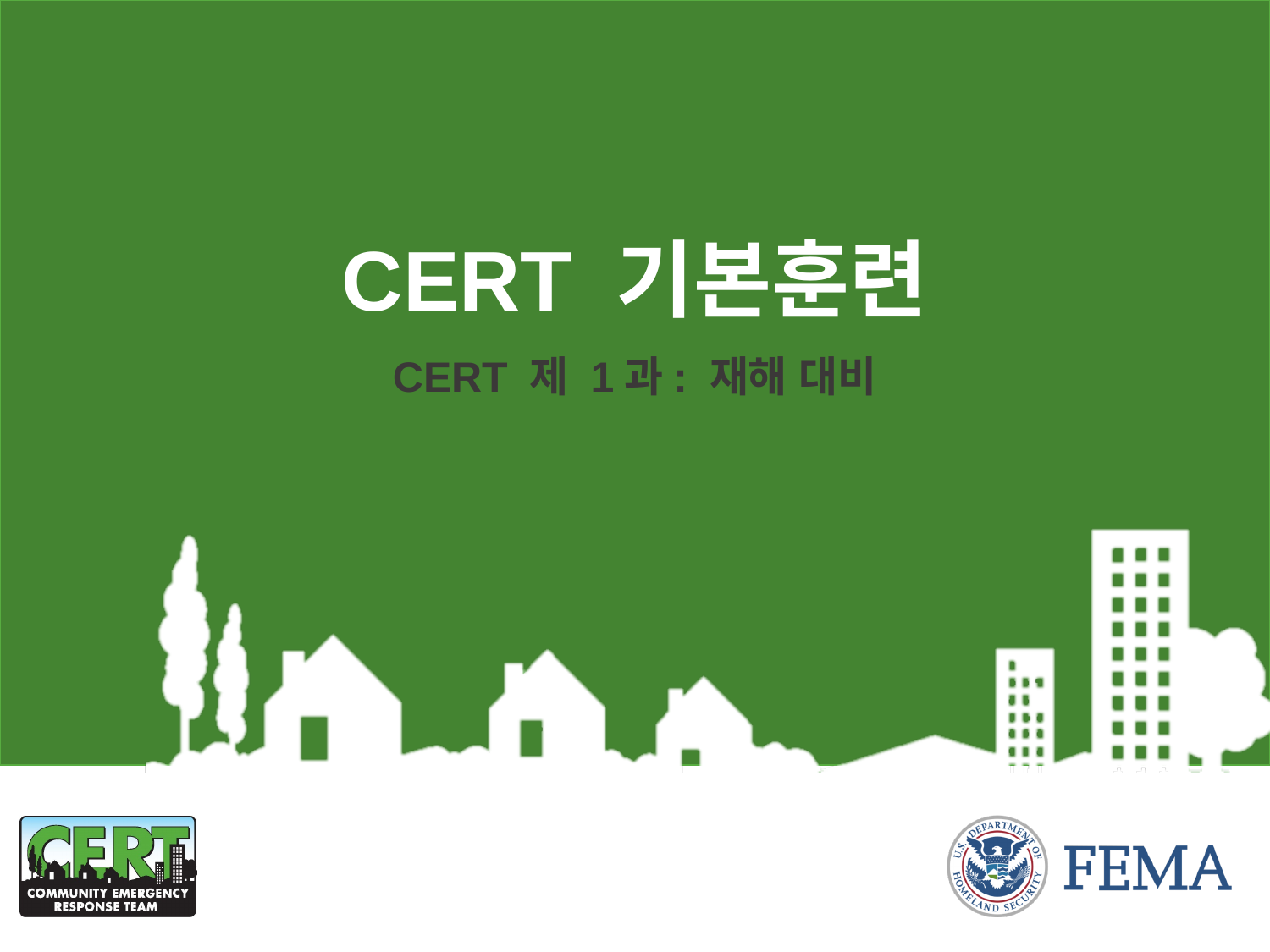

# CERT 기본훈련
CERT 제 1과: 재해 대비